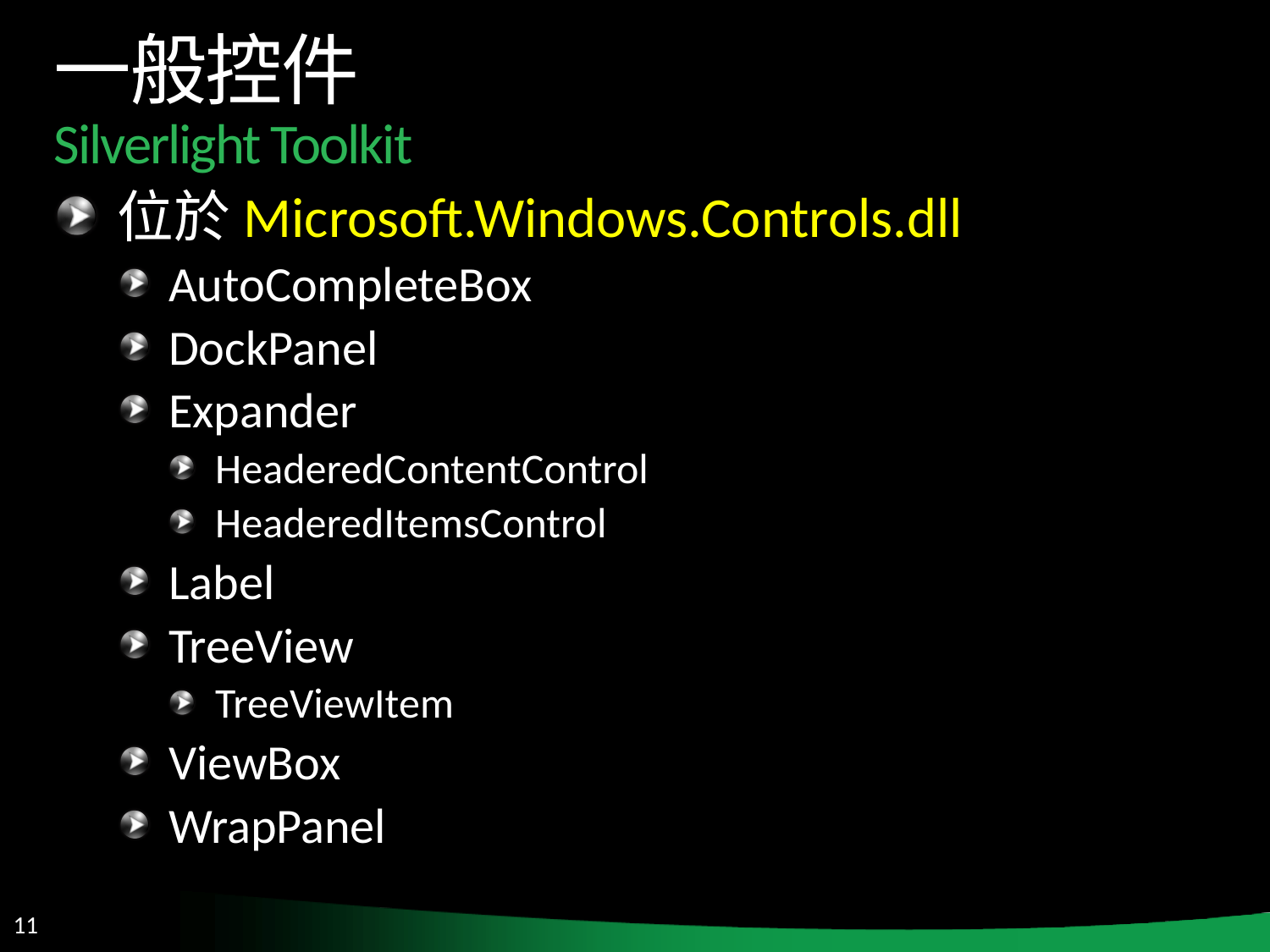

# 一般控件 Silverlight Toolkit
位於Microsoft.Windows.Controls.dll
AutoCompleteBox
DockPanel
Expander
HeaderedContentControl
HeaderedItemsControl
Label
TreeView
TreeViewItem
ViewBox
WrapPanel